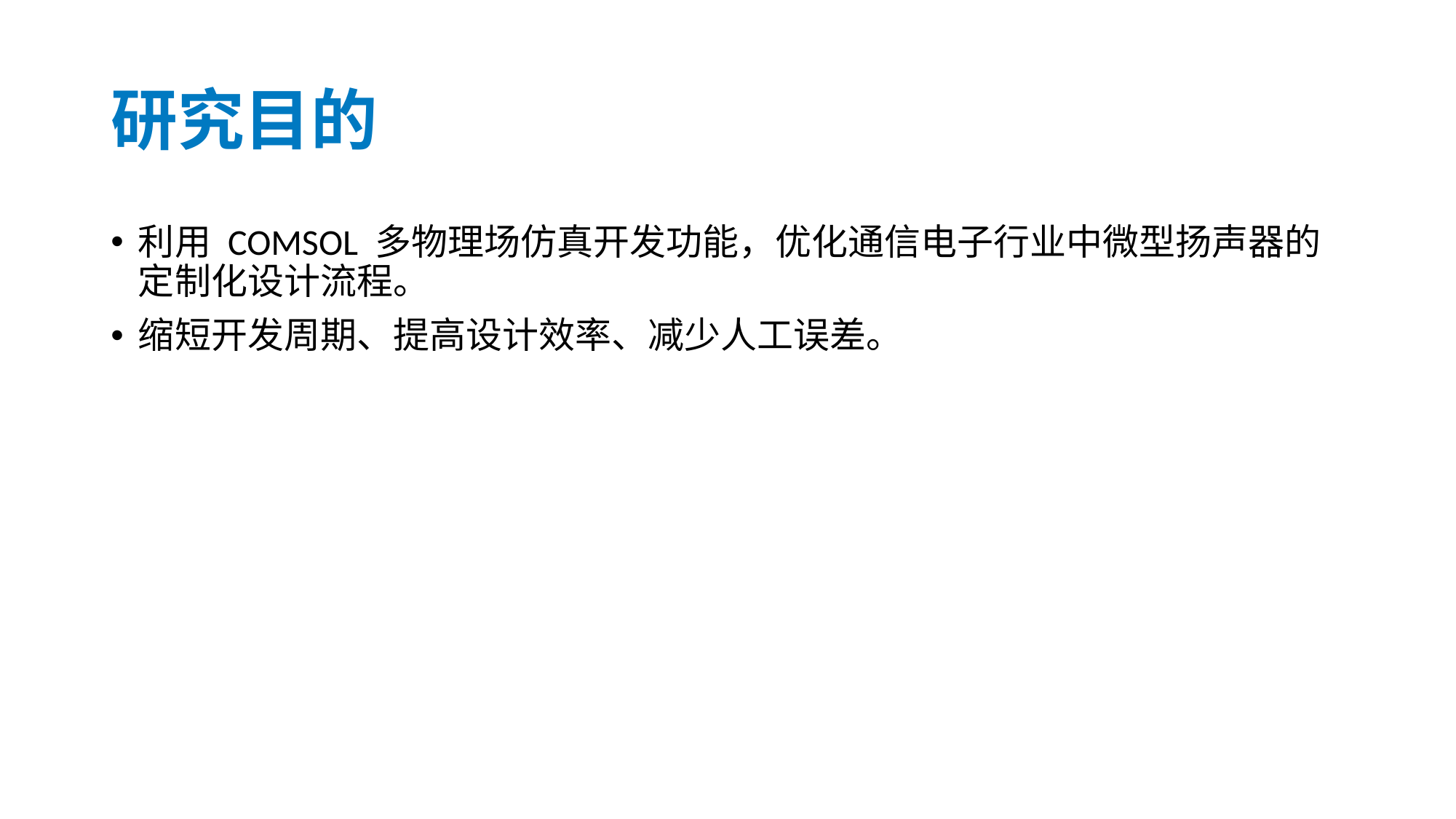

# 研究目的
利用 COMSOL 多物理场仿真开发功能，优化通信电子行业中微型扬声器的定制化设计流程。
缩短开发周期、提高设计效率、减少人工误差。